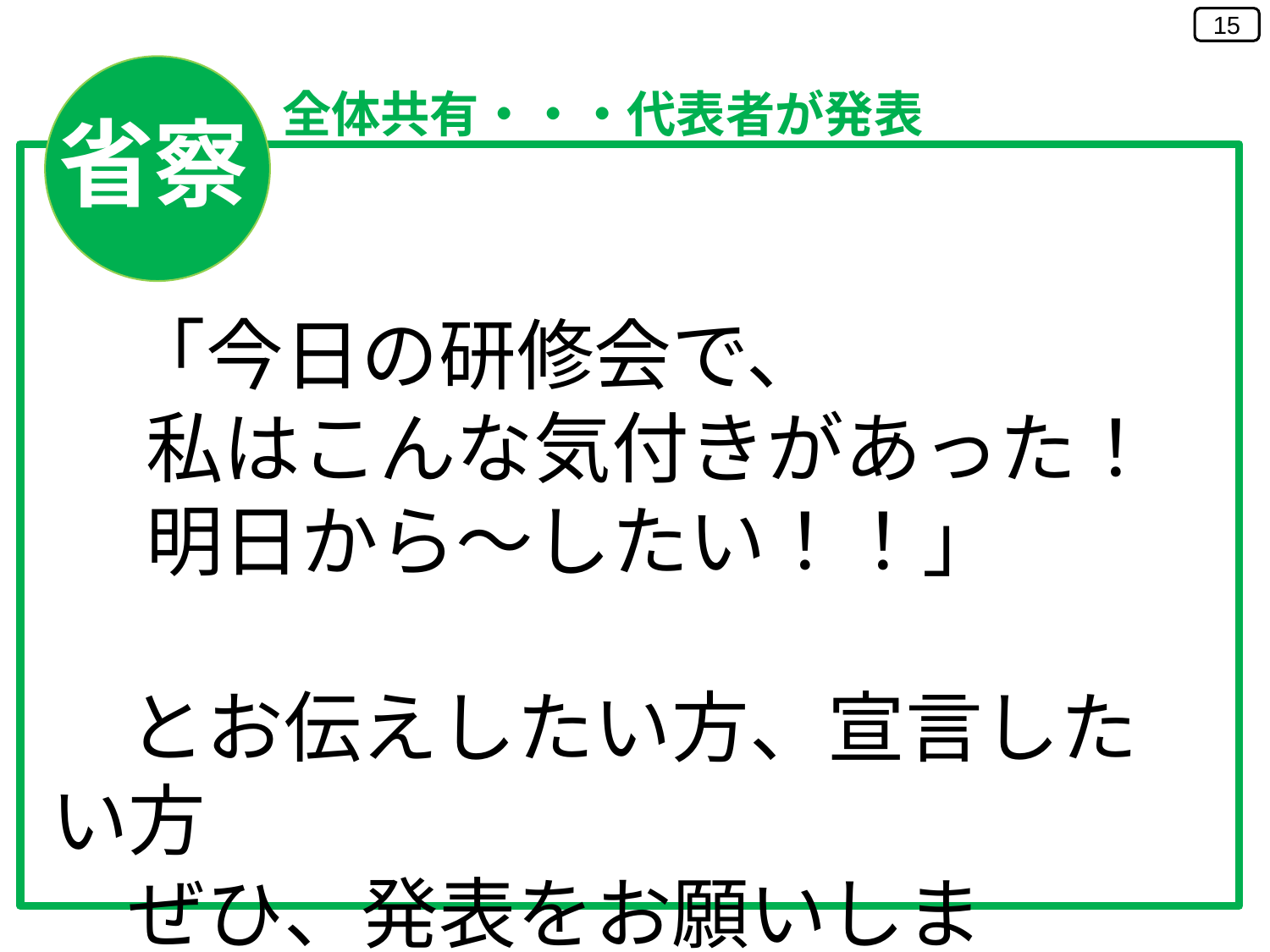

15

省察
全体共有・・・代表者が発表

　「今日の研修会で、
　 私はこんな気付きがあった！
　 明日から～したい！！」

　とお伝えしたい方、宣言したい方
　ぜひ、発表をお願いします！！